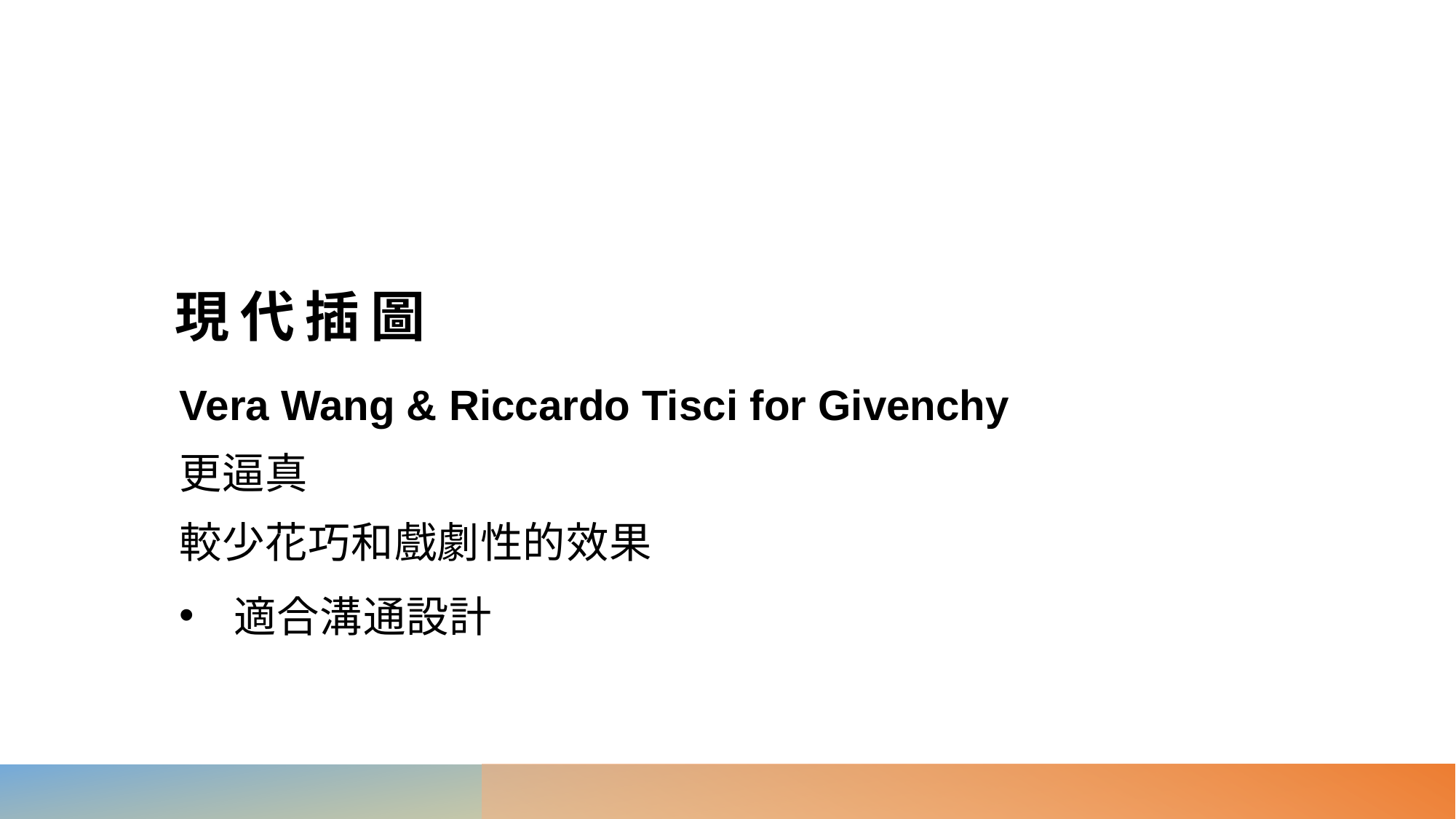

# 現代插圖

Vera Wang & Riccardo Tisci for Givenchy
更逼真
較少花巧和戲劇性的效果
適合溝通設計